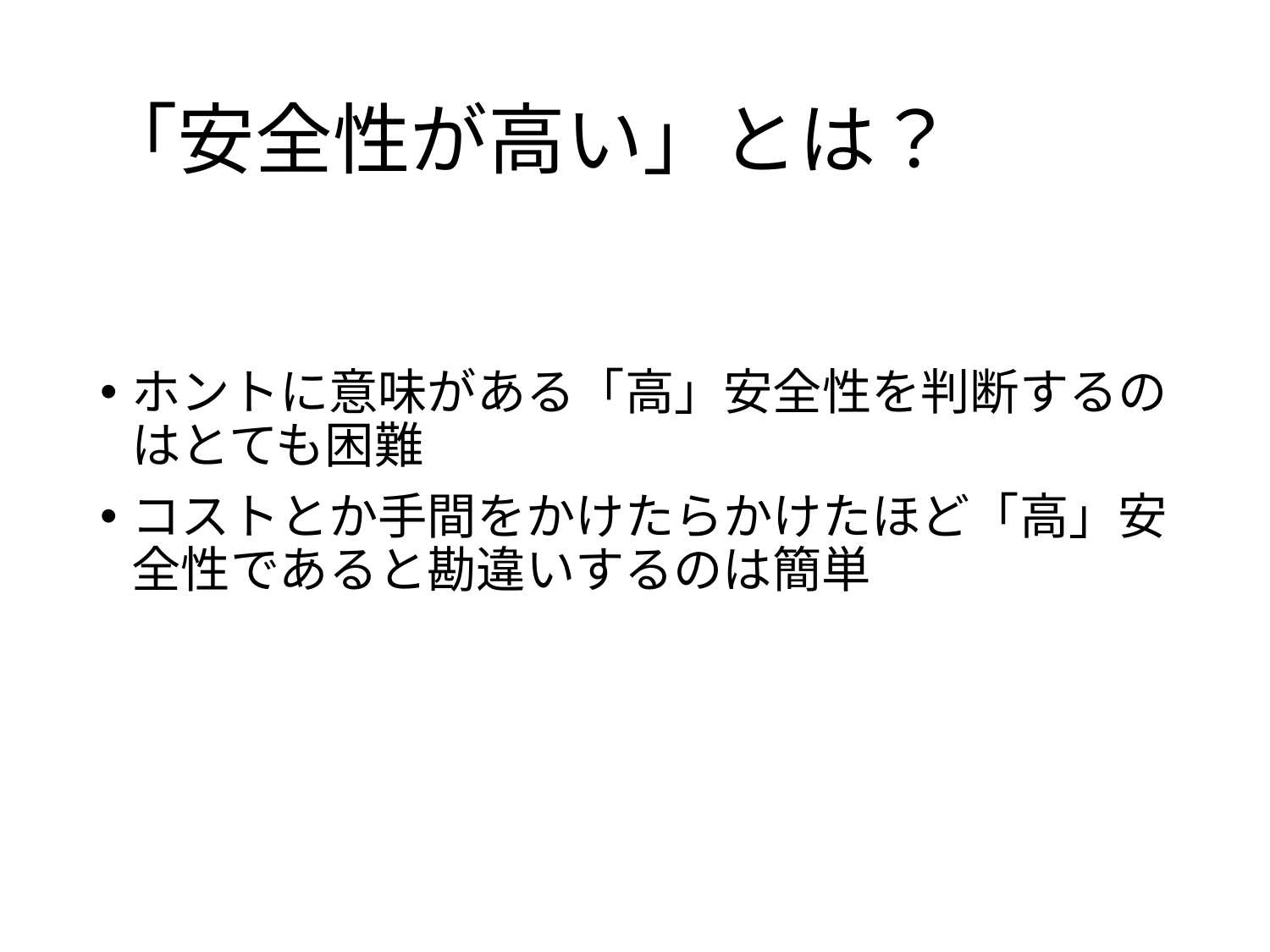

# 「安全性が高い」とは？
ホントに意味がある「高」安全性を判断するのはとても困難
コストとか手間をかけたらかけたほど「高」安全性であると勘違いするのは簡単